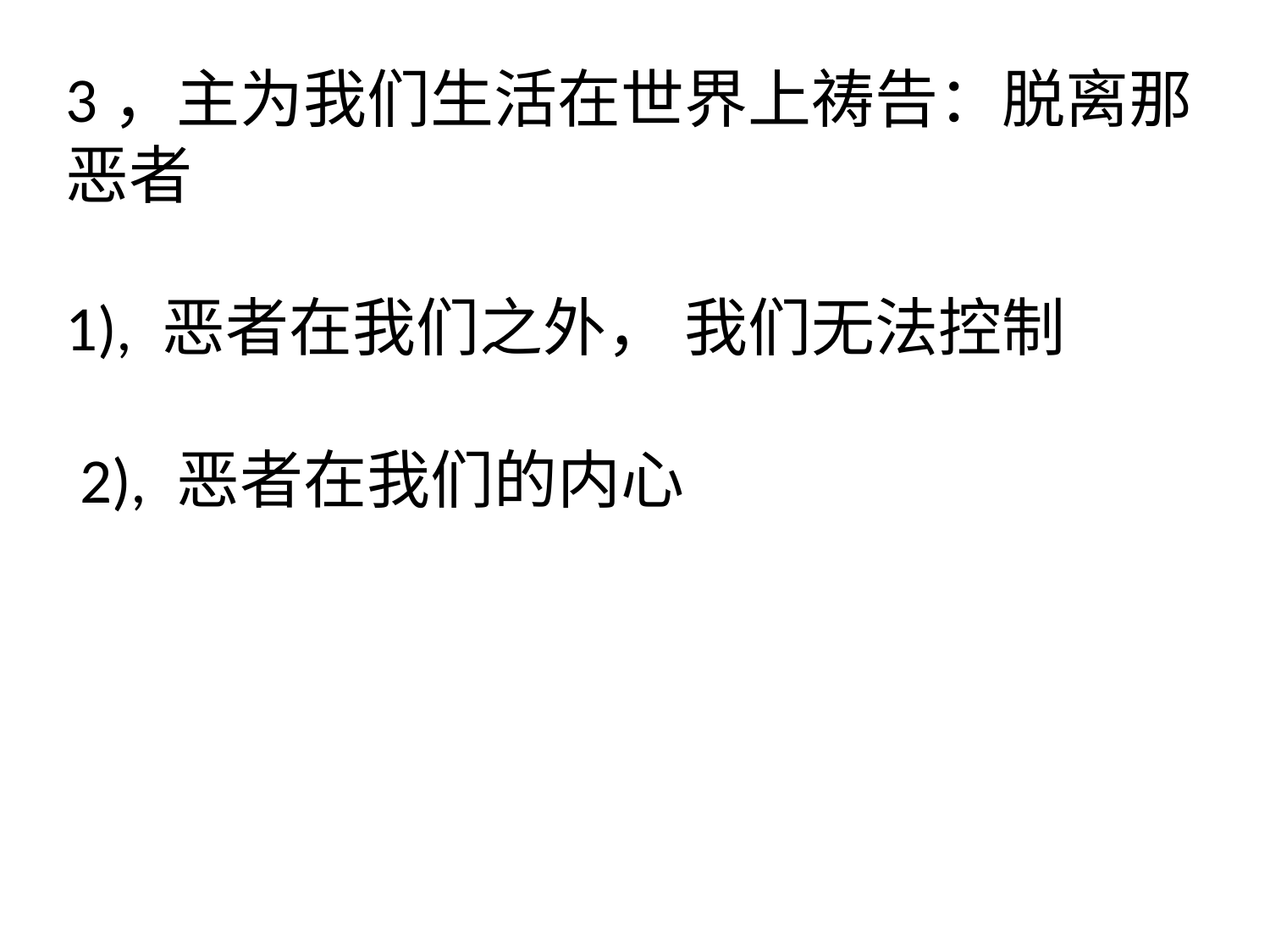

3，主为我们生活在世界上祷告：脱离那恶者

1), 恶者在我们之外， 我们无法控制

 2), 恶者在我们的内心